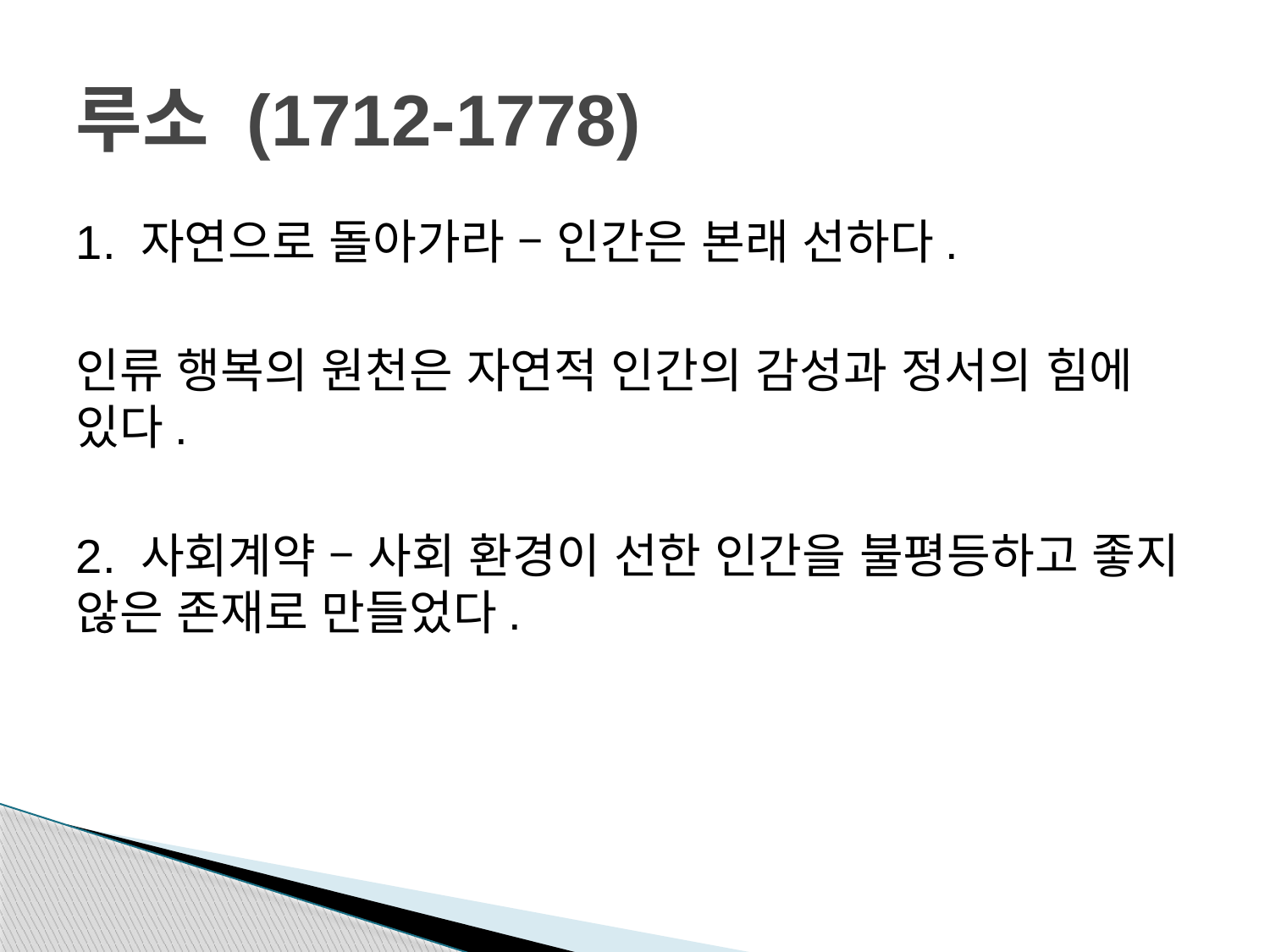

# 루소 (1712-1778)
1. 자연으로 돌아가라 – 인간은 본래 선하다.

인류 행복의 원천은 자연적 인간의 감성과 정서의 힘에 있다.

2. 사회계약 – 사회 환경이 선한 인간을 불평등하고 좋지 않은 존재로 만들었다.